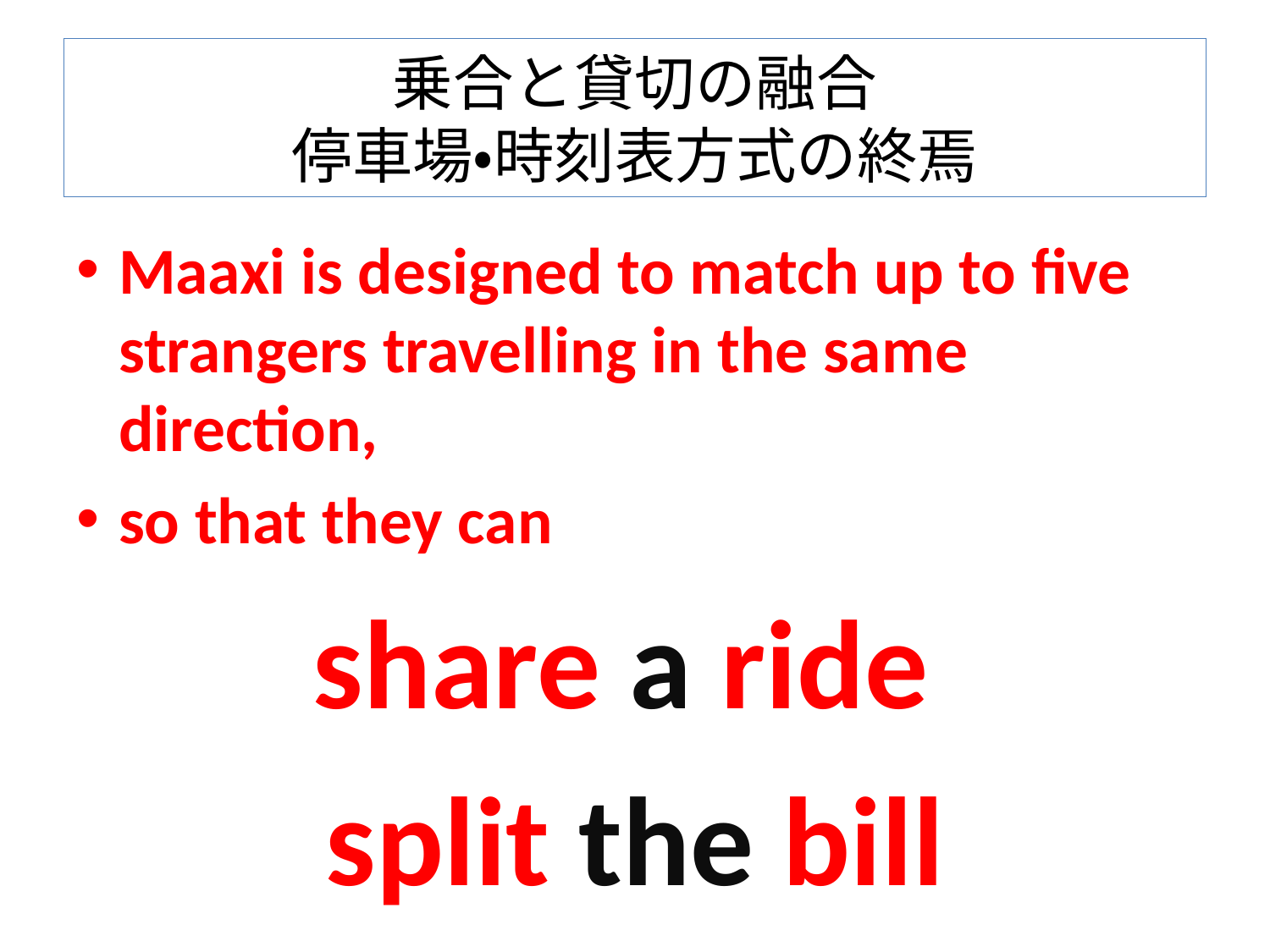

# 乗合と貸切の融合 停車場・時刻表方式の終焉
Maaxi is designed to match up to five strangers travelling in the same direction,
so that they can
share a ride
split the bill